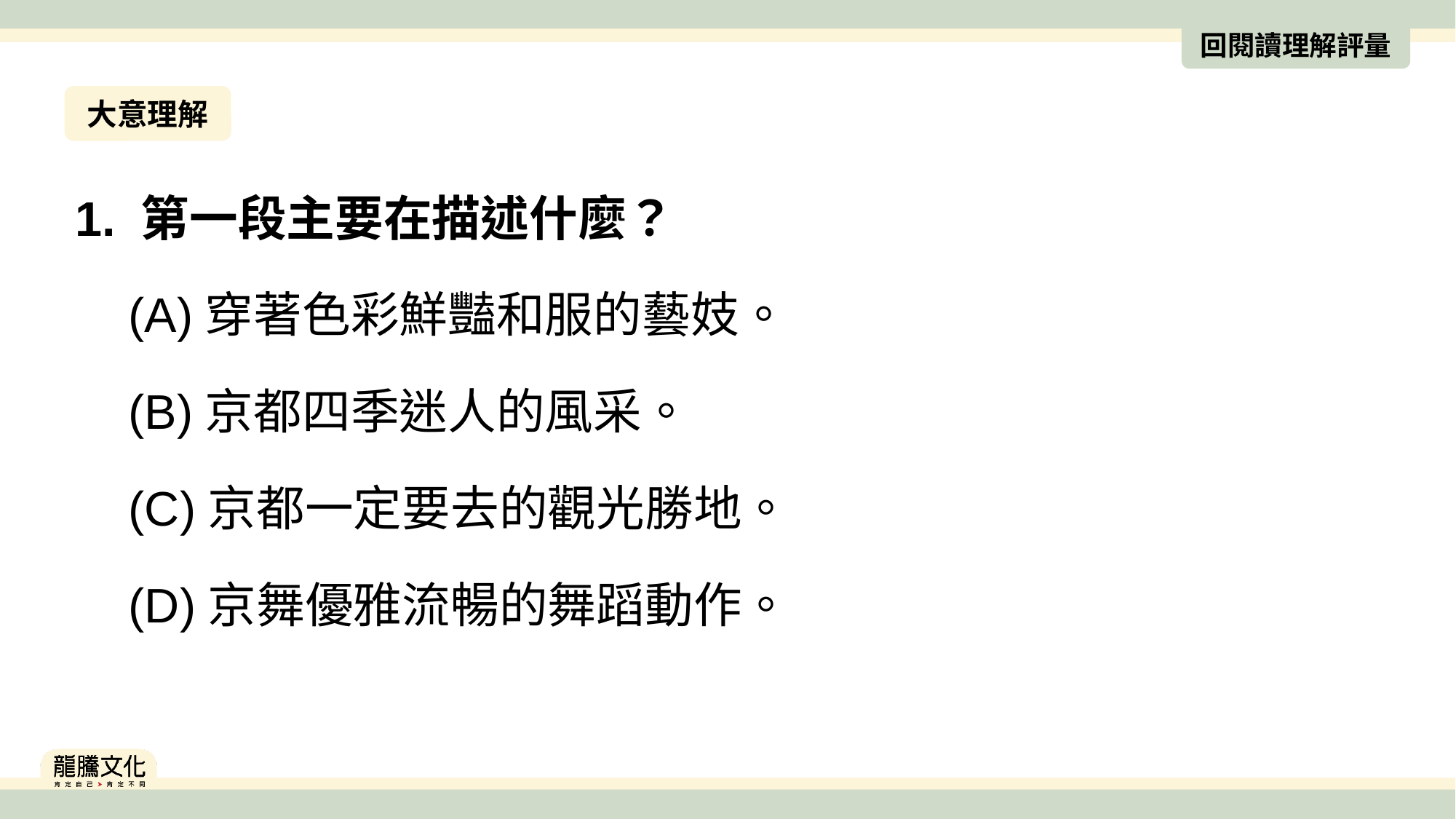

回閱讀理解評量
大意理解
1. 第一段主要在描述什麼？
(A)穿著色彩鮮豔和服的藝妓。
(B)京都四季迷人的風采。
(C)京都一定要去的觀光勝地。
(D)京舞優雅流暢的舞蹈動作。